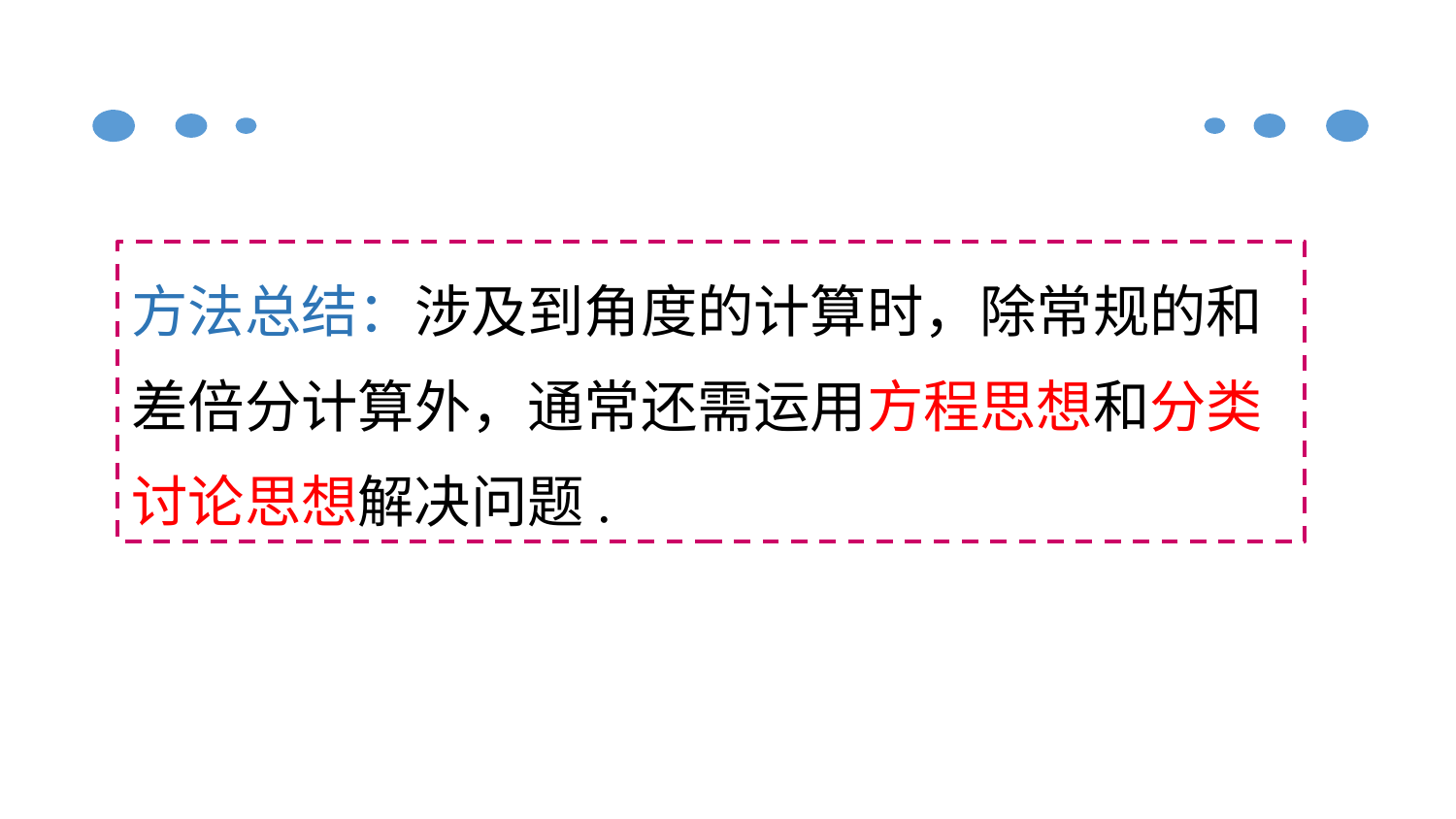

方法总结：涉及到角度的计算时，除常规的和差倍分计算外，通常还需运用方程思想和分类讨论思想解决问题.